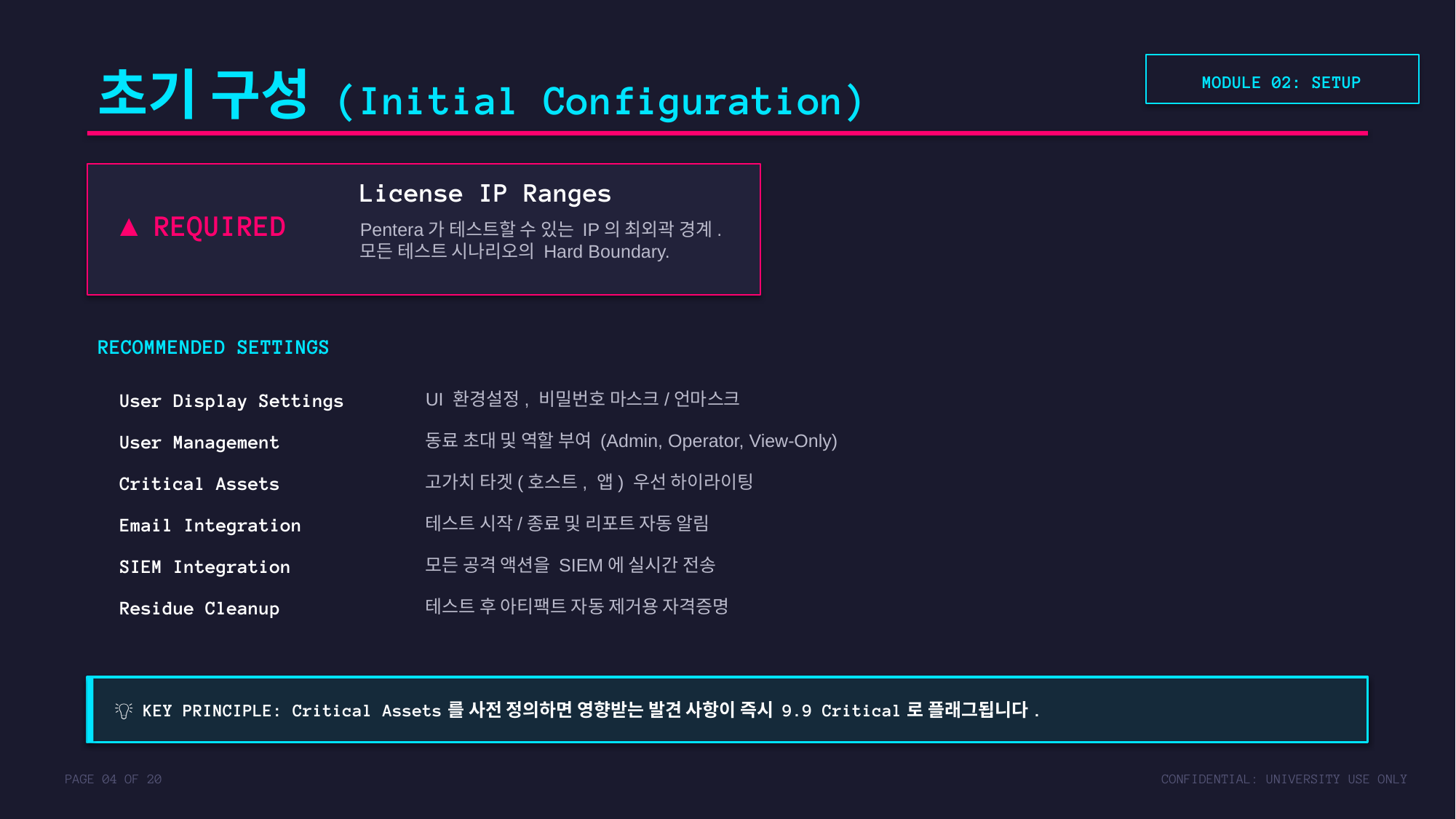

초기 구성 (Initial Configuration)

MODULE 02: SETUP

License IP Ranges
▲ REQUIRED
Pentera가 테스트할 수 있는 IP의 최외곽 경계.
모든 테스트 시나리오의 Hard Boundary.
RECOMMENDED SETTINGS
User Display Settings
UI 환경설정, 비밀번호 마스크/언마스크
User Management
동료 초대 및 역할 부여 (Admin, Operator, View-Only)
Critical Assets
고가치 타겟(호스트, 앱) 우선 하이라이팅
Email Integration
테스트 시작/종료 및 리포트 자동 알림
SIEM Integration
모든 공격 액션을 SIEM에 실시간 전송
Residue Cleanup
테스트 후 아티팩트 자동 제거용 자격증명

💡 KEY PRINCIPLE: Critical Assets를 사전 정의하면 영향받는 발견 사항이 즉시 9.9 Critical로 플래그됩니다.
PAGE 04 OF 20
CONFIDENTIAL: UNIVERSITY USE ONLY